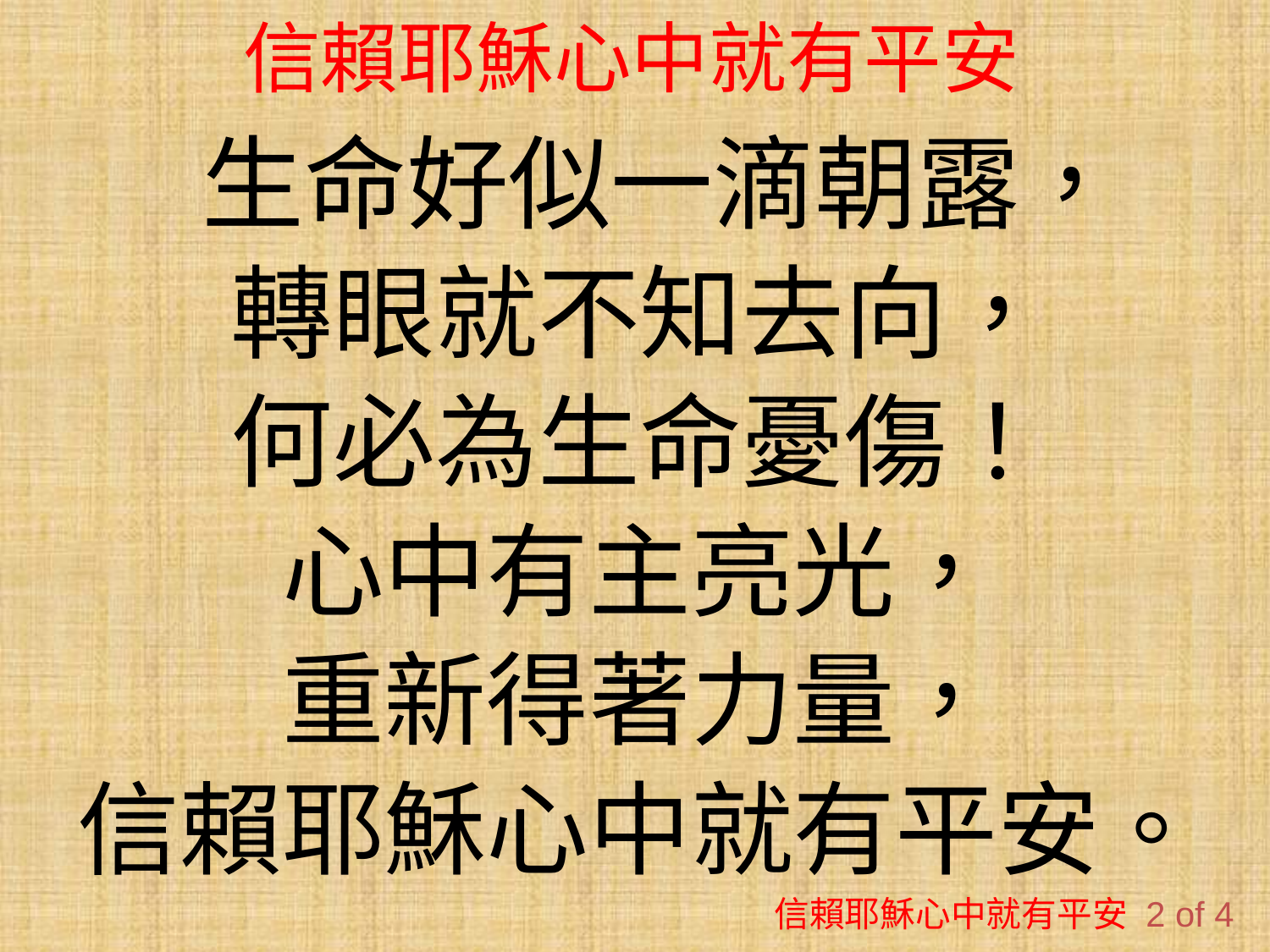

# 信賴耶穌心中就有平安
 生命好似一滴朝露，
轉眼就不知去向，
何必為生命憂傷！
心中有主亮光，
重新得著力量，
信賴耶穌心中就有平安。
2.讓我們珍惜好時光，春天已帶來新希望，神的兒女臉上露出歡笑，喜氣樂洋洋，神的應許使他有盼望。接受耶穌的救恩，把握生命的方向，不再為明天憂傷！心中有主亮光，明天充滿希望，信賴耶穌心中就有平安。
信賴耶穌心中就有平安 2 of 4